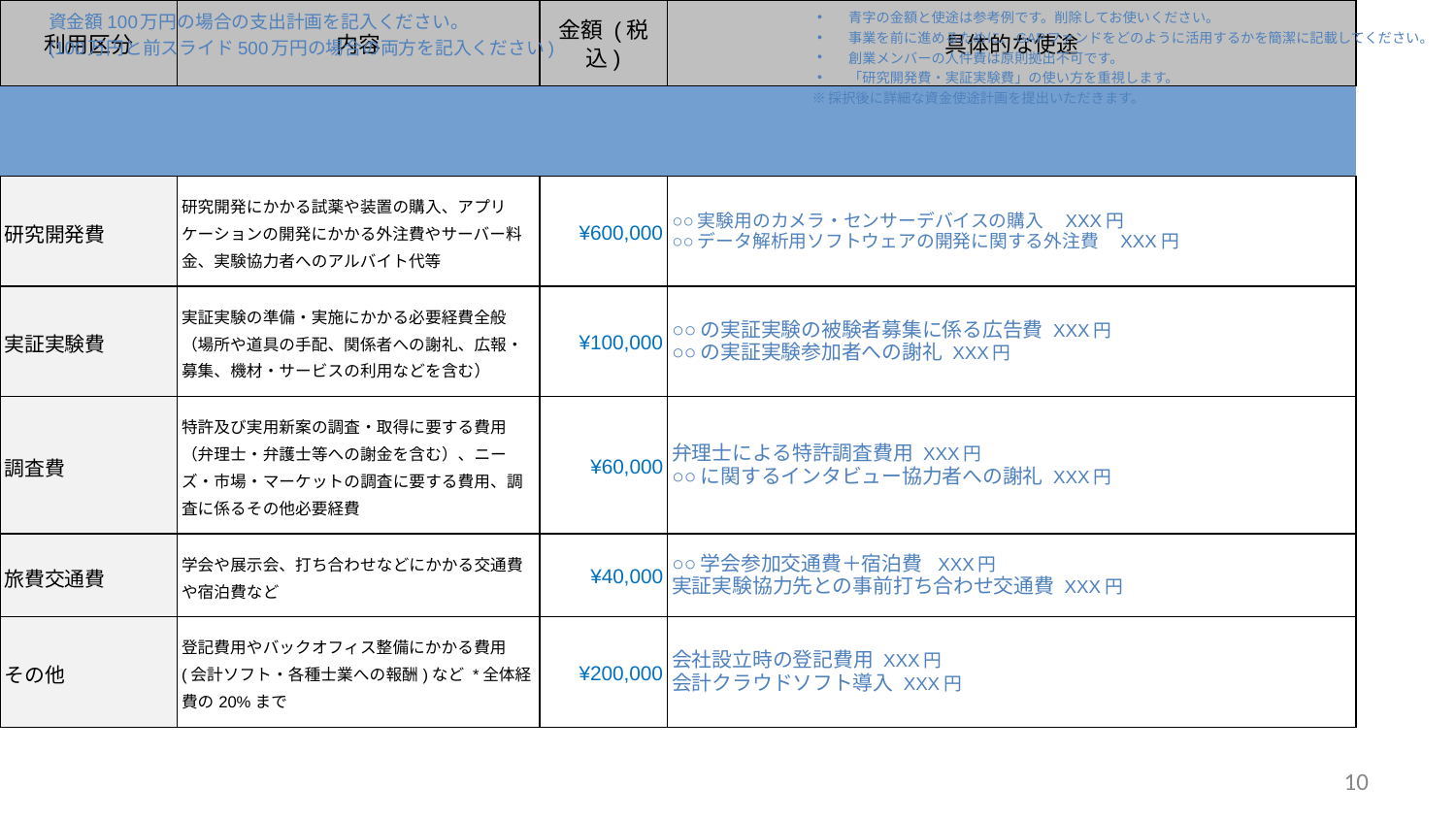

資金額100万円の場合の支出計画を記入ください。
(100万円と前スライド500万円の場合の両方を記入ください)
青字の金額と使途は参考例です。削除してお使いください。
事業を前に進めるために、GAPファンドをどのように活用するかを簡潔に記載してください。
創業メンバーの人件費は原則拠出不可です。
「研究開発費・実証実験費」の使い方を重視します。
※採択後に詳細な資金使途計画を提出いただきます。
# 7-b　支出計画(100万円の場合)
| 利用区分 | 内容 | 金額 (税込) | 具体的な使途 |
| --- | --- | --- | --- |
|  |  |  |  |
| 研究開発費 | 研究開発にかかる試薬や装置の購入、アプリケーションの開発にかかる外注費やサーバー料金、実験協力者へのアルバイト代等 | ¥600,000 | ○○実験用のカメラ・センサーデバイスの購入　XXX円 ○○データ解析用ソフトウェアの開発に関する外注費　XXX円 |
| 実証実験費 | 実証実験の準備・実施にかかる必要経費全般（場所や道具の手配、関係者への謝礼、広報・募集、機材・サービスの利用などを含む） | ¥100,000 | ○○の実証実験の被験者募集に係る広告費 XXX円 ○○の実証実験参加者への謝礼 XXX円 |
| 調査費 | 特許及び実用新案の調査・取得に要する費用（弁理士・弁護士等への謝金を含む）、ニーズ・市場・マーケットの調査に要する費用、調査に係るその他必要経費 | ¥60,000 | 弁理士による特許調査費用 XXX円 ○○に関するインタビュー協力者への謝礼 XXX円 |
| 旅費交通費 | 学会や展示会、打ち合わせなどにかかる交通費や宿泊費など | ¥40,000 | ○○学会参加交通費＋宿泊費 XXX円 実証実験協力先との事前打ち合わせ交通費 XXX円 |
| その他 | 登記費用やバックオフィス整備にかかる費用(会計ソフト・各種士業への報酬)など \*全体経費の20%まで | ¥200,000 | 会社設立時の登記費用 XXX円 会計クラウドソフト導入 XXX円 |
| 合計金額 |  | ¥1,000,000 |  |
10